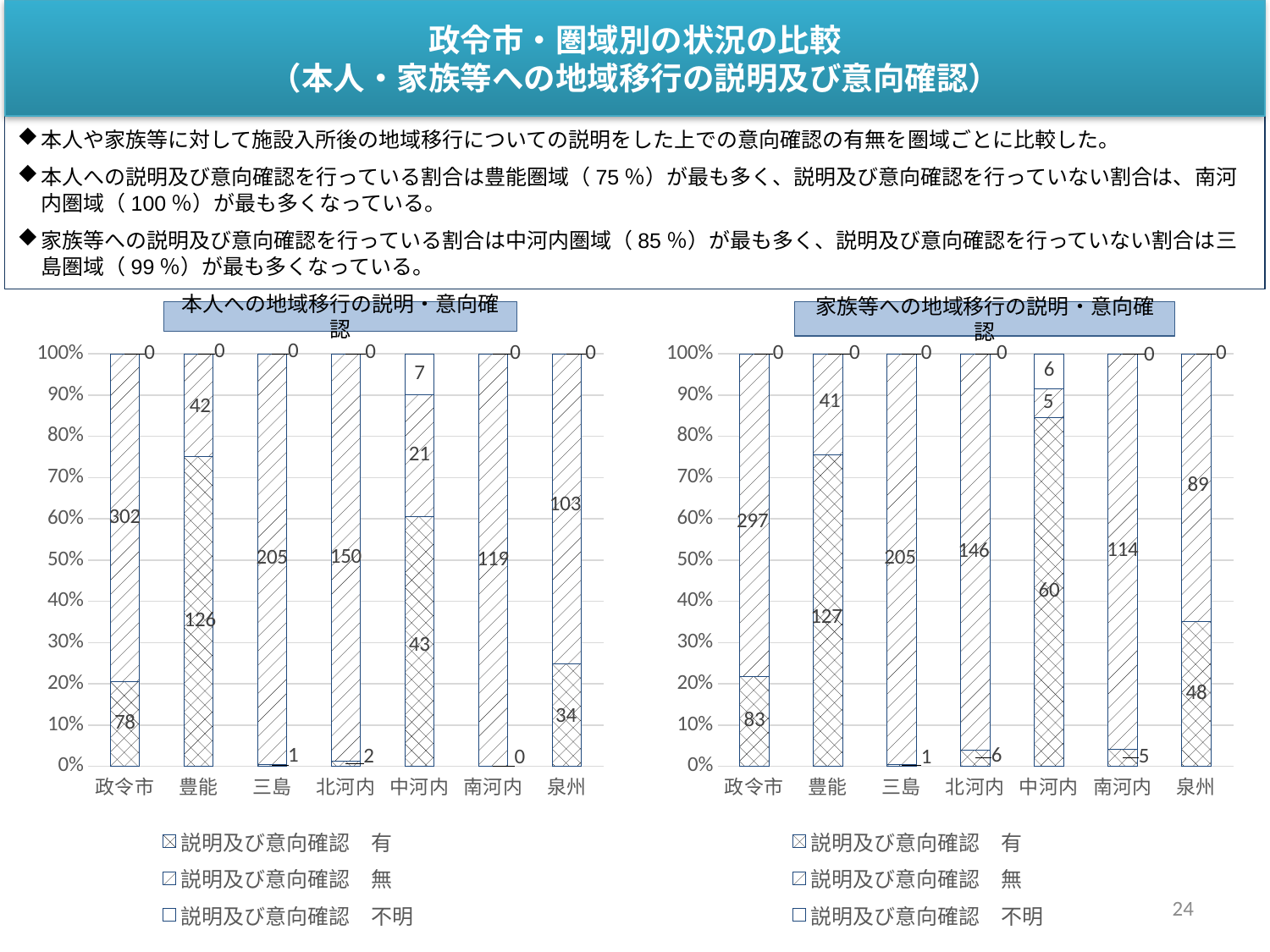

政令市・圏域別の状況の比較
（本人・家族等への地域移行の説明及び意向確認）
本人や家族等に対して施設入所後の地域移行についての説明をした上での意向確認の有無を圏域ごとに比較した。
本人への説明及び意向確認を行っている割合は豊能圏域（75％）が最も多く、説明及び意向確認を行っていない割合は、南河内圏域（100％）が最も多くなっている。
家族等への説明及び意向確認を行っている割合は中河内圏域（85％）が最も多く、説明及び意向確認を行っていない割合は三島圏域（99％）が最も多くなっている。
家族等への地域移行の説明・意向確認
本人への地域移行の説明・意向確認

### Chart

| Category | 説明及び意向確認　有 | 説明及び意向確認　無 | 説明及び意向確認　不明　　　 |
|---|---|---|---|
| 政令市 | 78.0 | 302.0 | 0.0 |
| 豊能 | 126.0 | 42.0 | 0.0 |
| 三島 | 1.0 | 205.0 | 0.0 |
| 北河内 | 2.0 | 150.0 | 0.0 |
| 中河内 | 43.0 | 21.0 | 7.0 |
| 南河内 | 0.0 | 119.0 | 0.0 |
| 泉州 | 34.0 | 103.0 | 0.0 |

### Chart

| Category | 説明及び意向確認　有 | 説明及び意向確認　無 | 説明及び意向確認　不明　　　 |
|---|---|---|---|
| 政令市 | 83.0 | 297.0 | 0.0 |
| 豊能 | 127.0 | 41.0 | 0.0 |
| 三島 | 1.0 | 205.0 | 0.0 |
| 北河内 | 6.0 | 146.0 | 0.0 |
| 中河内 | 60.0 | 5.0 | 6.0 |
| 南河内 | 5.0 | 114.0 | 0.0 |
| 泉州 | 48.0 | 89.0 | 0.0 |
24